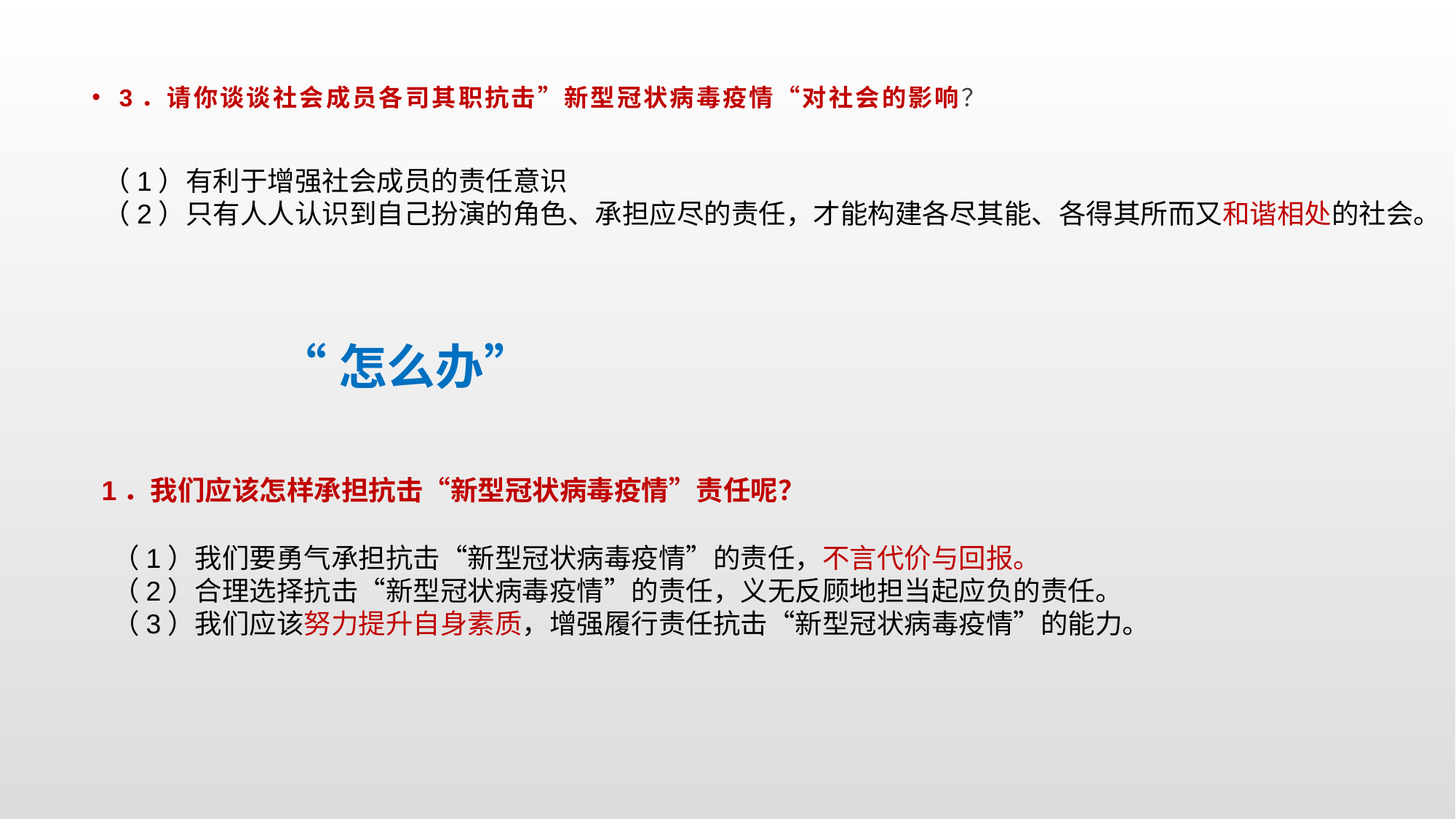

3．请你谈谈社会成员各司其职抗击”新型冠状病毒疫情“对社会的影响？

（1）有利于增强社会成员的责任意识
（2）只有人人认识到自己扮演的角色、承担应尽的责任，才能构建各尽其能、各得其所而又和谐相处的社会。
“怎么办”
1．我们应该怎样承担抗击“新型冠状病毒疫情”责任呢？
（1）我们要勇气承担抗击“新型冠状病毒疫情”的责任，不言代价与回报。
（2）合理选择抗击“新型冠状病毒疫情”的责任，义无反顾地担当起应负的责任。
（3）我们应该努力提升自身素质，增强履行责任抗击“新型冠状病毒疫情”的能力。